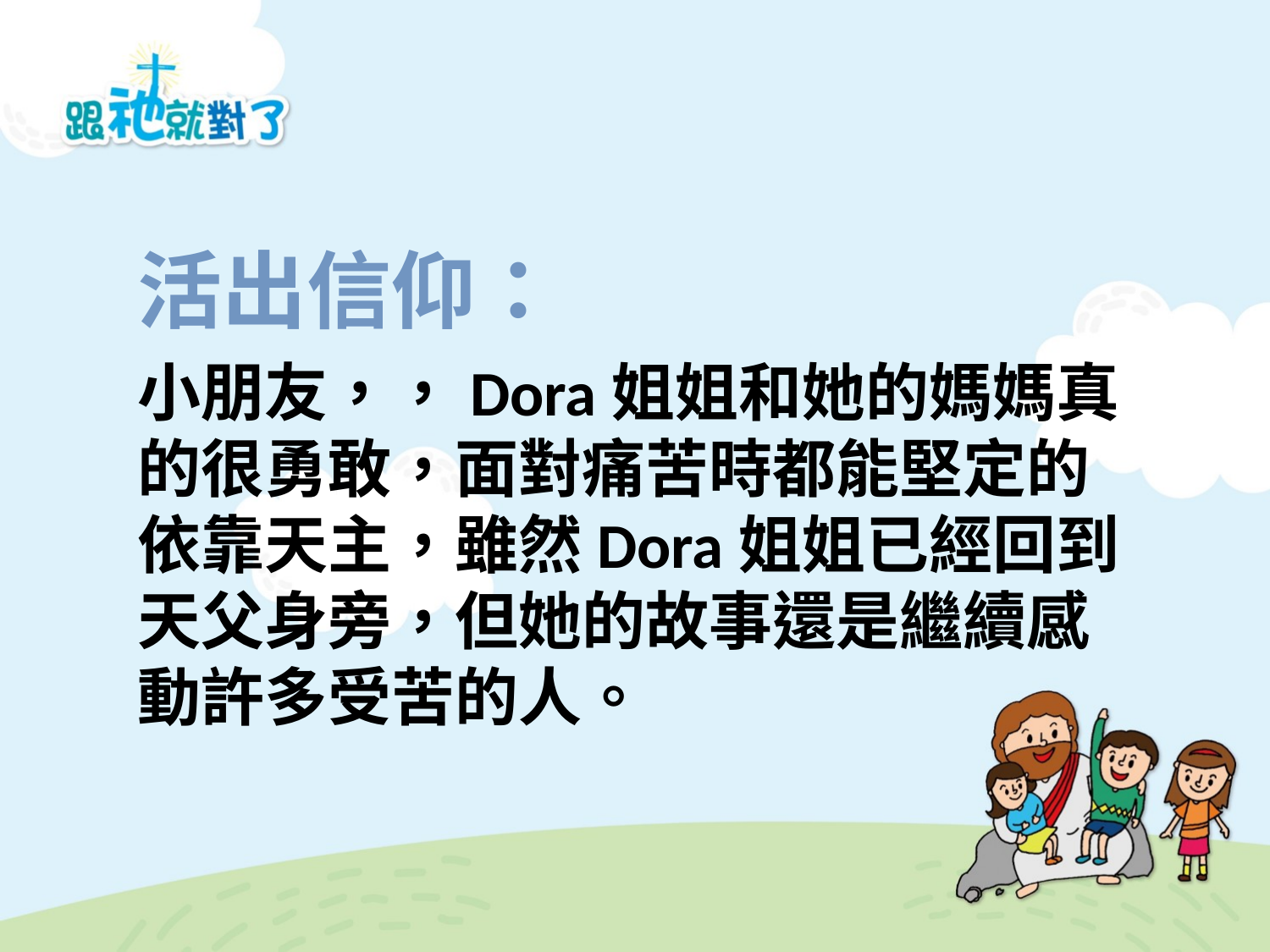

活出信仰：
小朋友，，Dora姐姐和她的媽媽真的很勇敢，面對痛苦時都能堅定的依靠天主，雖然Dora姐姐已經回到天父身旁，但她的故事還是繼續感動許多受苦的人。